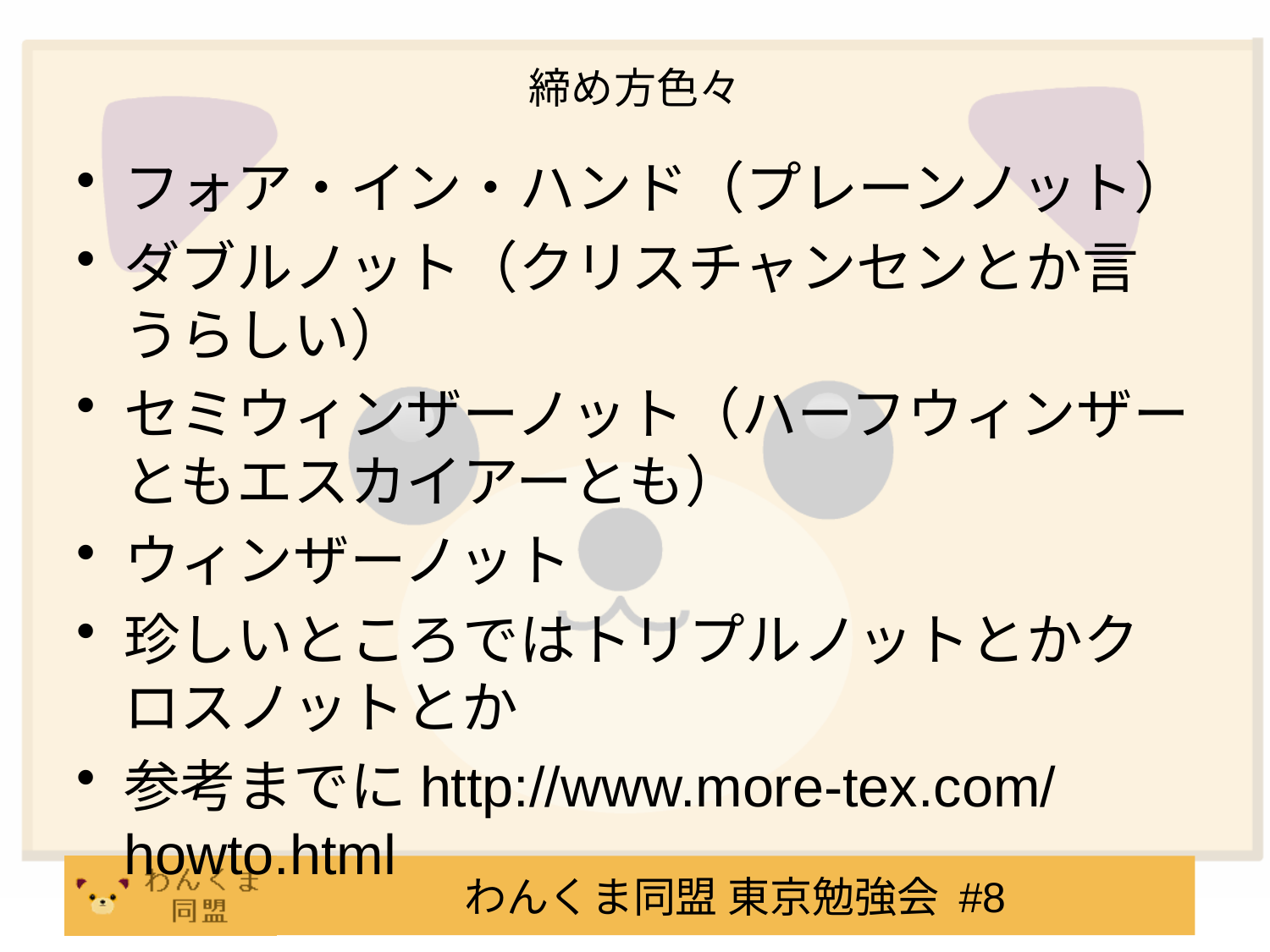

# 締め方色々
フォア・イン・ハンド（プレーンノット）
ダブルノット（クリスチャンセンとか言うらしい）
セミウィンザーノット（ハーフウィンザーともエスカイアーとも）
ウィンザーノット
珍しいところではトリプルノットとかクロスノットとか
参考までにhttp://www.more-tex.com/howto.html